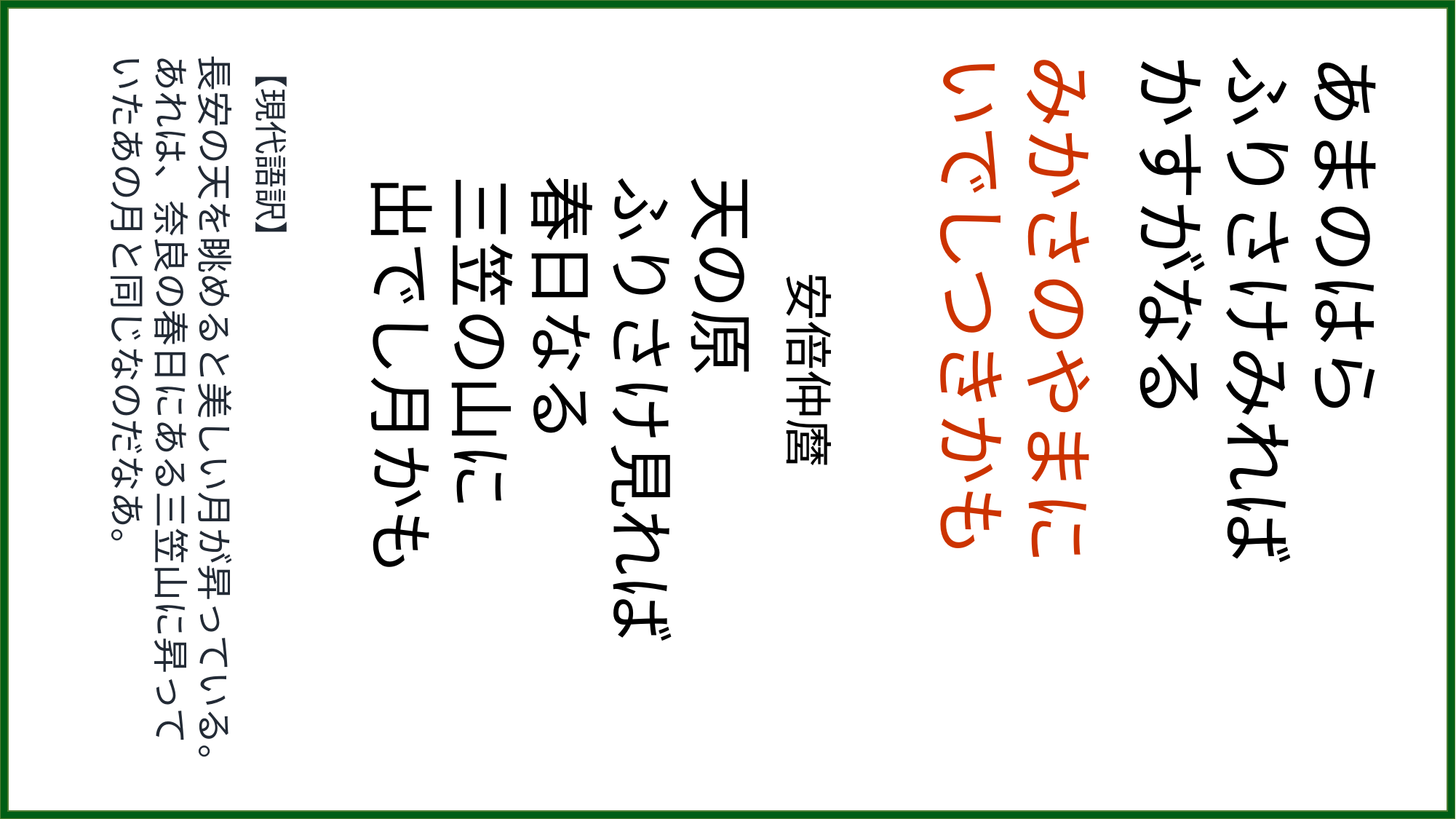

【現代語訳】

長安の天を眺めると美しい月が昇っている。
あれは、奈良の春日にある三笠山に昇っていたあの月と同じなのだなあ。
　　安倍仲麿

天の原
ふりさけ見れば
春日なる
三笠の山に
出でし月かも
みかさのやまに
いでしつきかも
あまのはら
ふりさけみれば
かすがなる